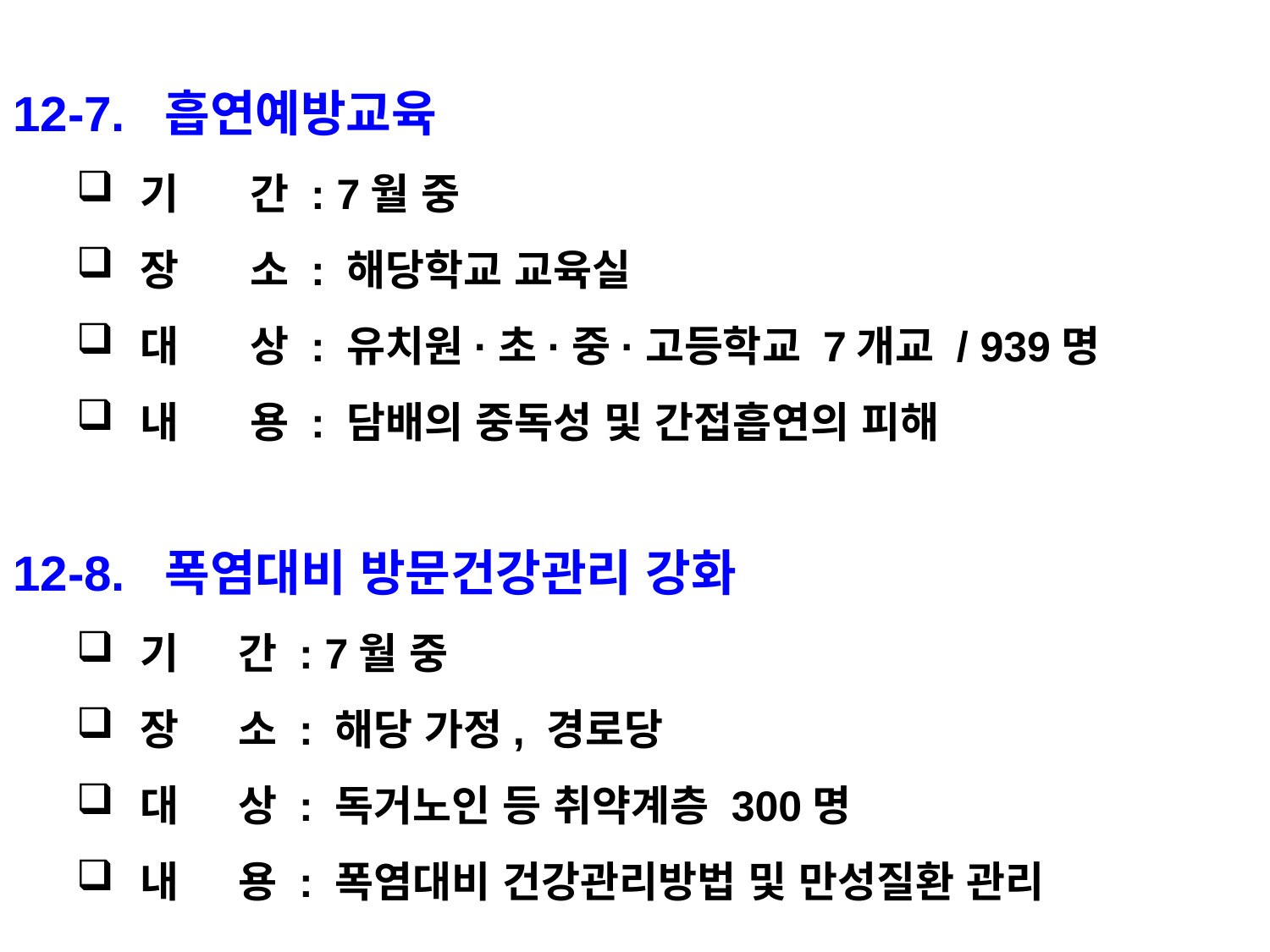

12-7.  흡연예방교육
기      간 : 7월 중
장      소 : 해당학교 교육실
대      상 : 유치원·초·중·고등학교 7개교 / 939명
내      용 : 담배의 중독성 및 간접흡연의 피해

12-8.  폭염대비 방문건강관리 강화
기     간 : 7월 중
장     소 : 해당 가정, 경로당
대     상 : 독거노인 등 취약계층 300명
내     용 : 폭염대비 건강관리방법 및 만성질환 관리